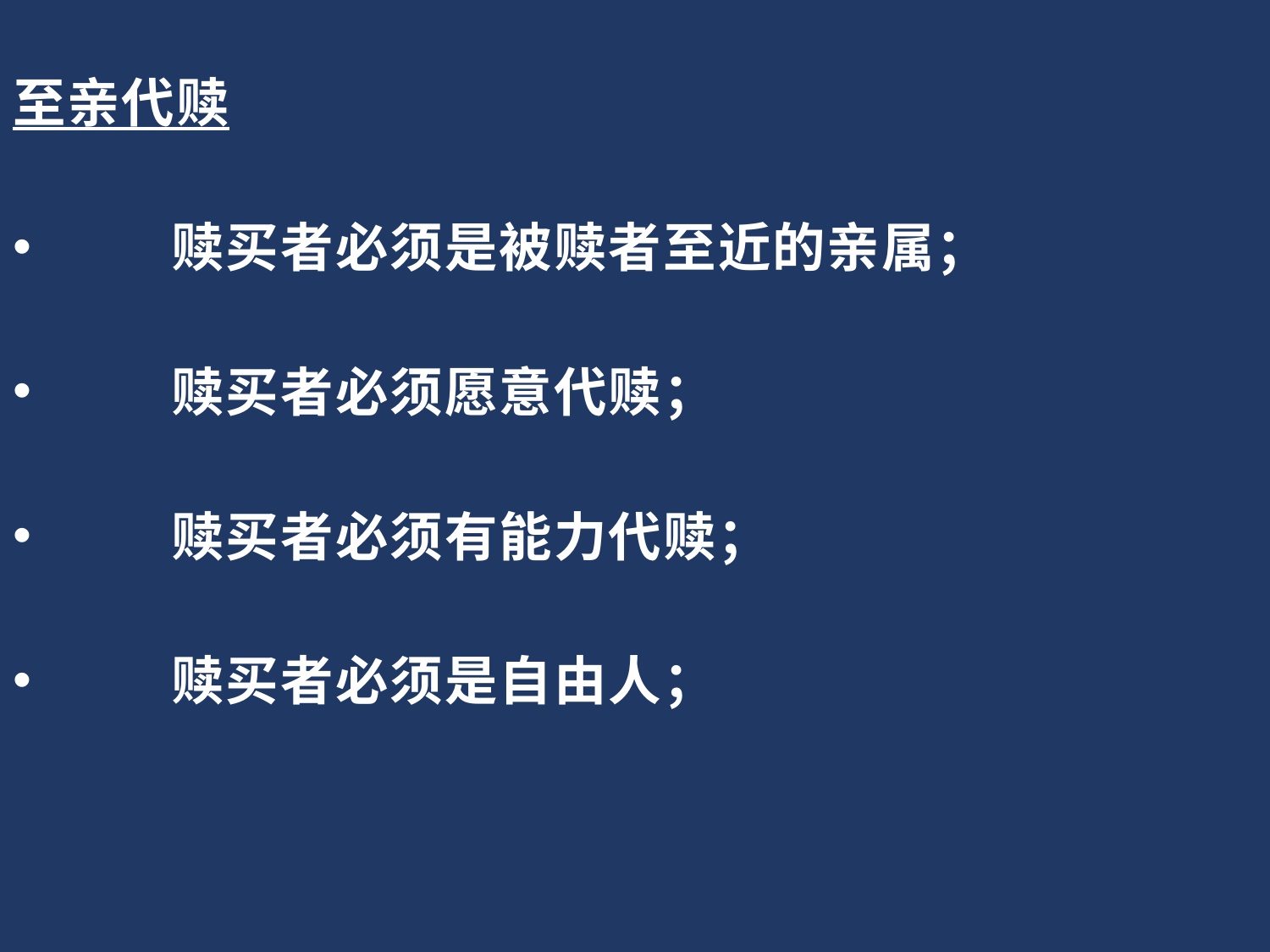

至亲代赎
	赎买者必须是被赎者至近的亲属；
	赎买者必须愿意代赎；
	赎买者必须有能力代赎；
	赎买者必须是自由人；